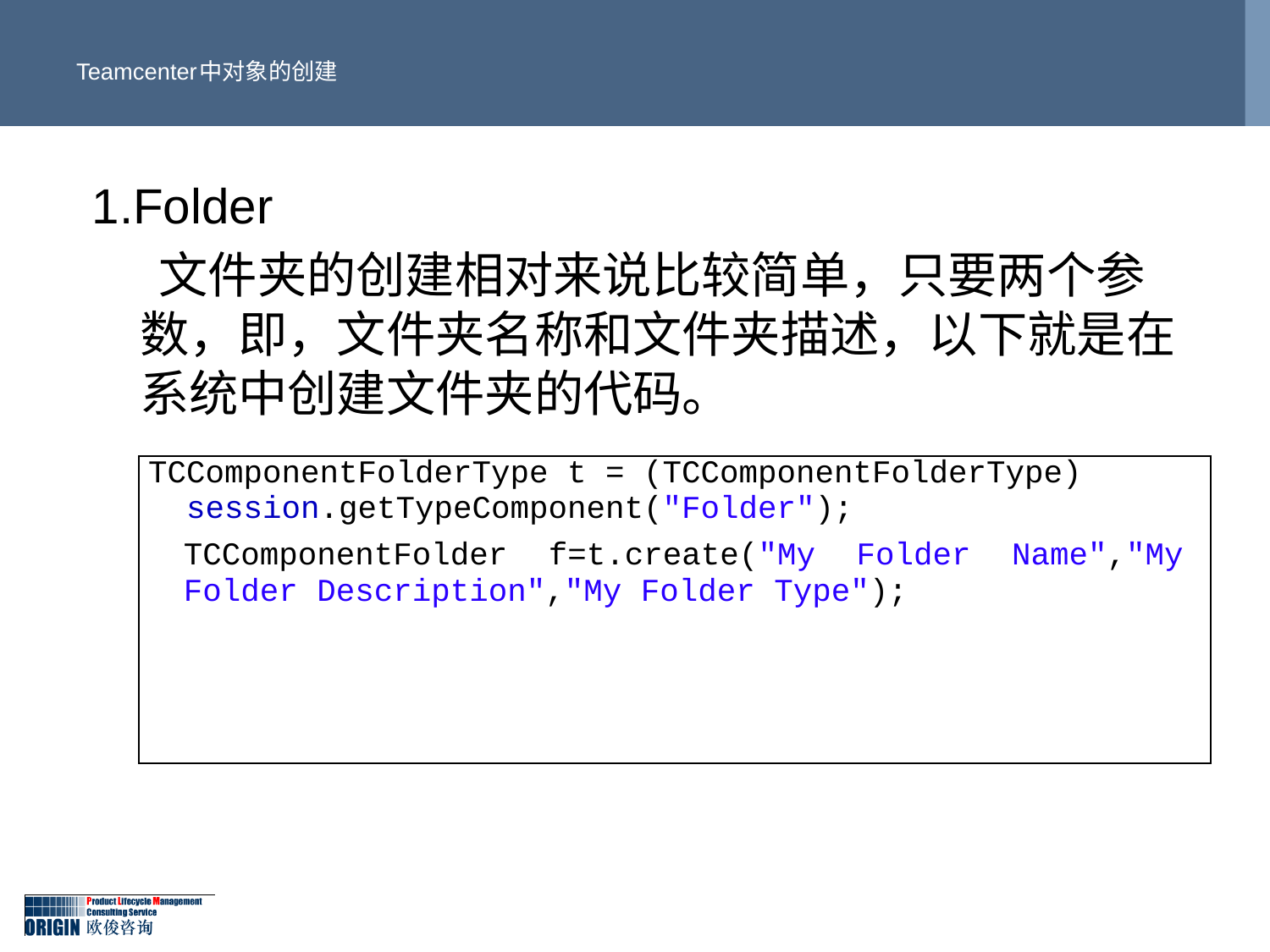

# Teamcenter中对象的创建
1.Folder
     文件夹的创建相对来说比较简单，只要两个参数，即，文件夹名称和文件夹描述，以下就是在系统中创建文件夹的代码。

| TCComponentFolderType t = (TCComponentFolderType) session.getTypeComponent("Folder"); TCComponentFolder f=t.create("My Folder Name","My Folder Description","My Folder Type"); |
| --- |